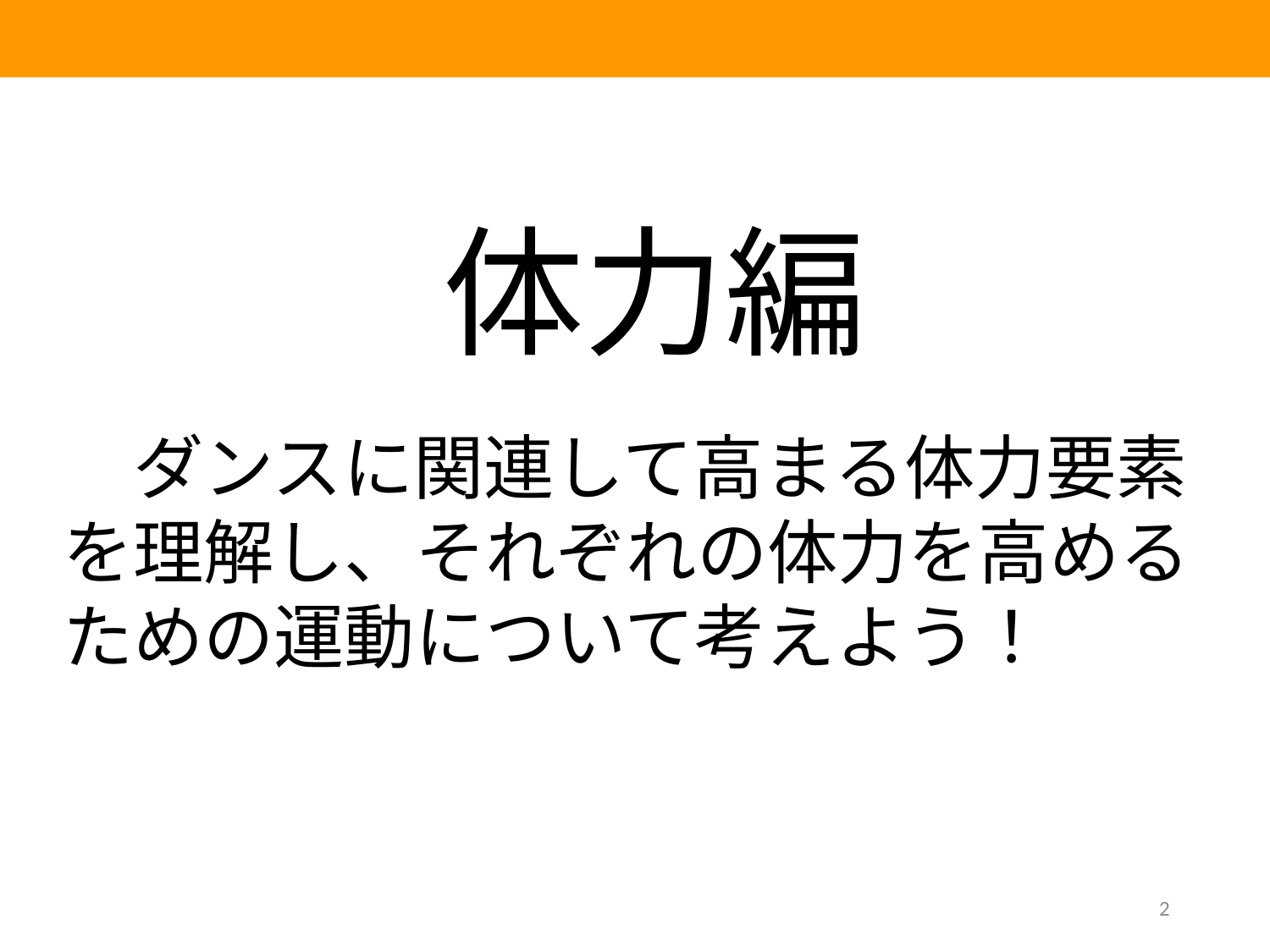

体力編

　ダンスに関連して高まる体力要素を理解し、それぞれの体力を高めるための運動について考えよう！

2